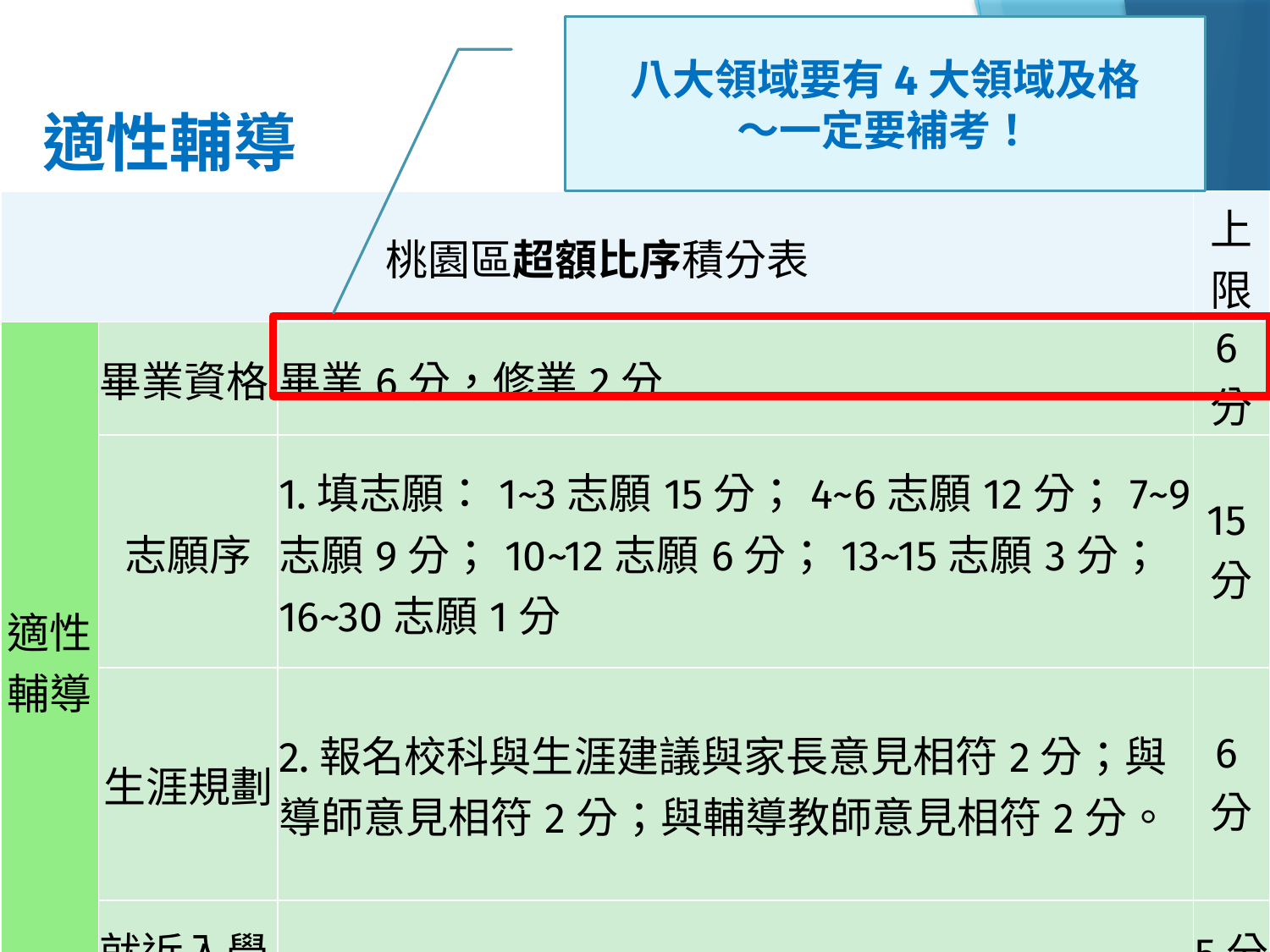

八大領域要有4大領域及格
～一定要補考！
# 適性輔導
| 桃園區超額比序積分表 |  |  | 上限 |
| --- | --- | --- | --- |
| 適性輔導 | 畢業資格 | 畢業6分，修業2分 | 6分 |
|  | 志願序 | 1.填志願：1~3志願15分；4~6志願12分；7~9志願9分；10~12志願6分；13~15志願3分；16~30志願1分 | 15分 |
|  | 生涯規劃 | 2.報名校科與生涯建議與家長意見相符2分；與導師意見相符2分；與輔導教師意見相符2分。 | 6分 |
|  | 就近入學 |  | 5分 |